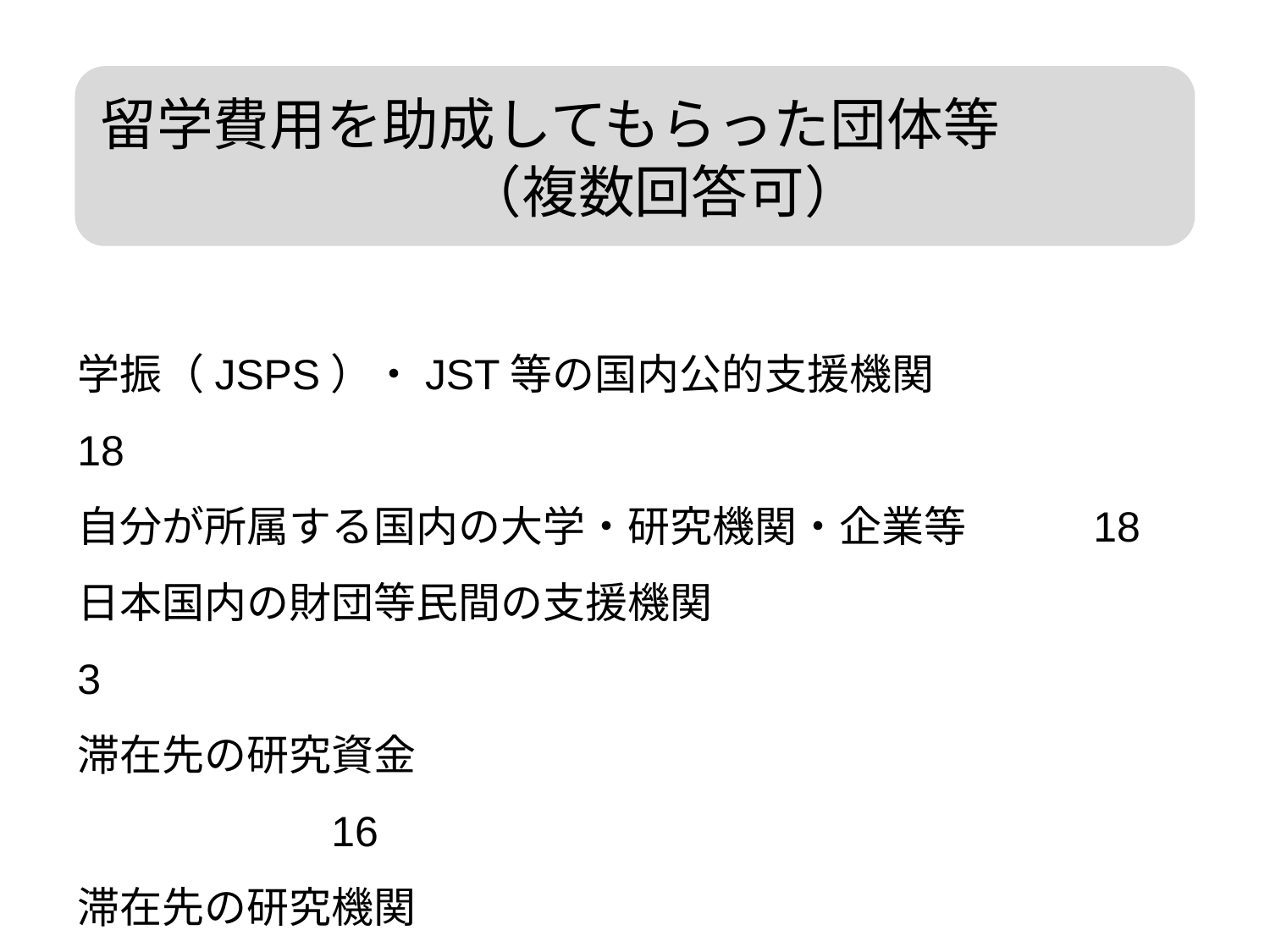

留学費用を助成してもらった団体等　　　　（複数回答可）
学振（JSPS）・JST等の国内公的支援機関			18
自分が所属する国内の大学・研究機関・企業等	18
日本国内の財団等民間の支援機関				  3
滞在先の研究資金									16
滞在先の研究機関						  		  8
滞在地域の公的支援機関						  	  4
私費										  		  6